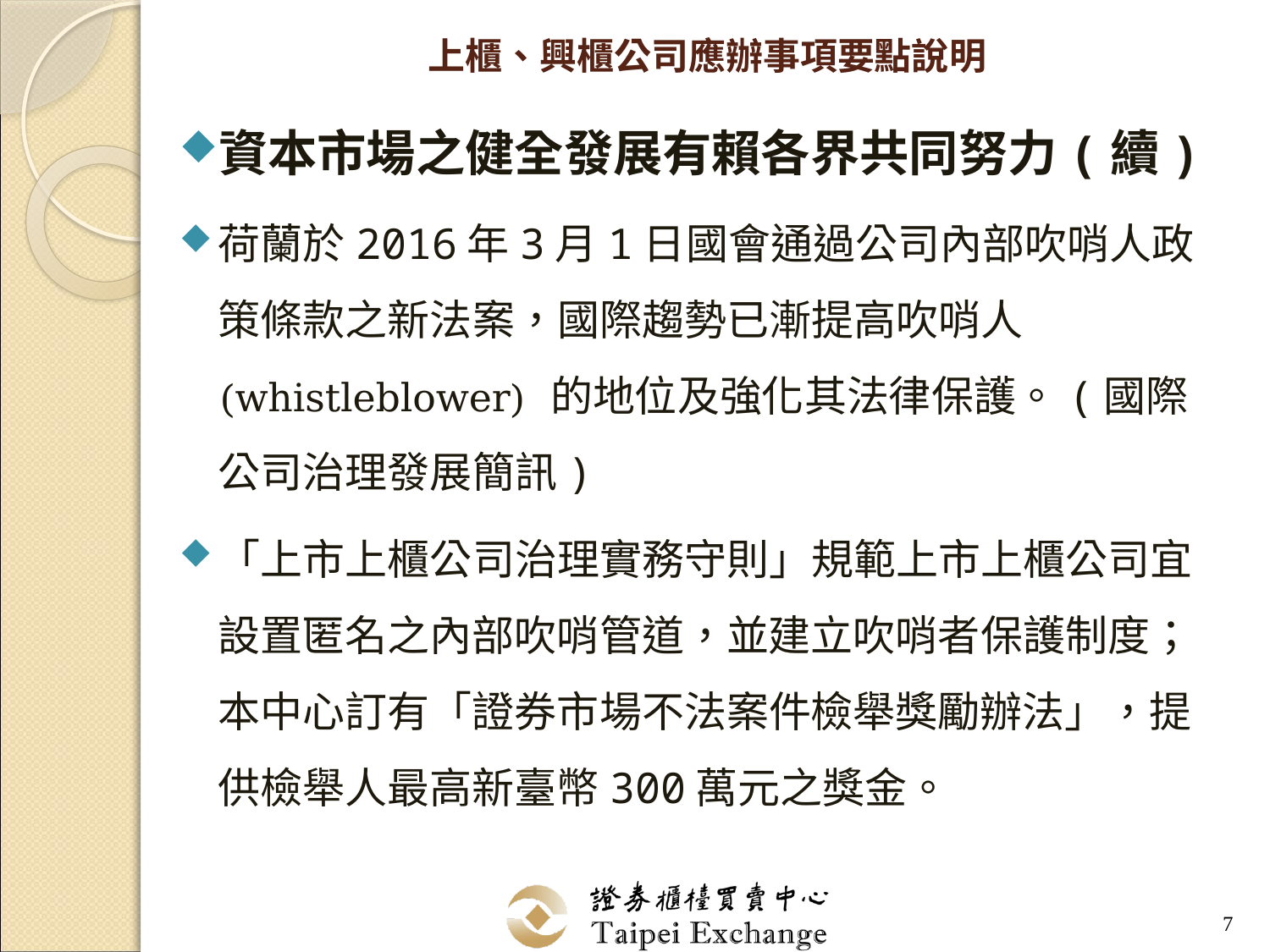

# 上櫃、興櫃公司應辦事項要點說明
資本市場之健全發展有賴各界共同努力(續)
荷蘭於2016年3月1日國會通過公司內部吹哨人政策條款之新法案，國際趨勢已漸提高吹哨人(whistleblower) 的地位及強化其法律保護。(國際公司治理發展簡訊)
「上市上櫃公司治理實務守則」規範上市上櫃公司宜設置匿名之內部吹哨管道，並建立吹哨者保護制度；本中心訂有「證券市場不法案件檢舉獎勵辦法」，提供檢舉人最高新臺幣300萬元之獎金。

7